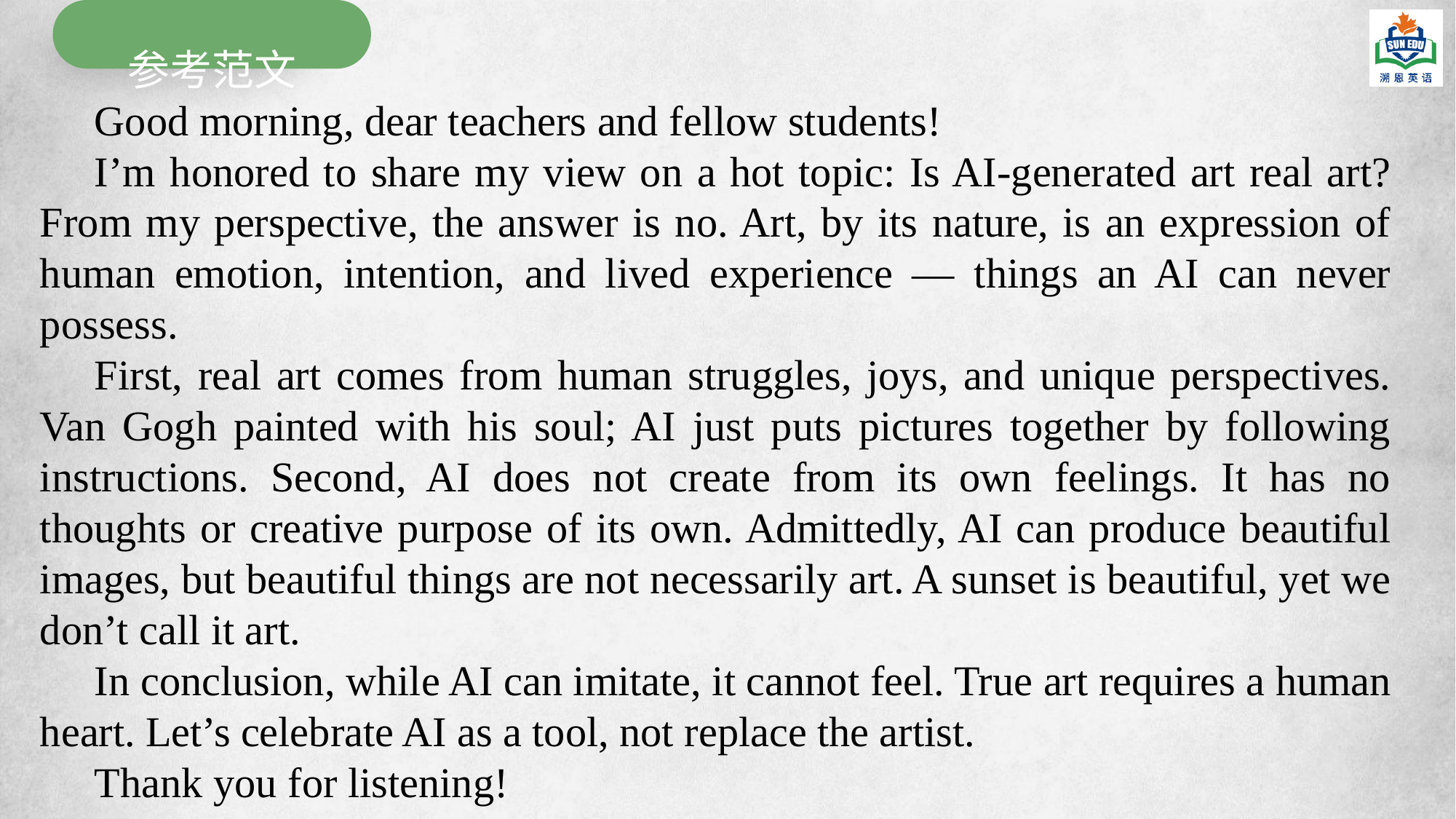

参考范文

Good morning, dear teachers and fellow students!
I’m honored to share my view on a hot topic: Is AI-generated art real art? From my perspective, the answer is no. Art, by its nature, is an expression of human emotion, intention, and lived experience — things an AI can never possess.
First, real art comes from human struggles, joys, and unique perspectives. Van Gogh painted with his soul; AI just puts pictures together by following instructions. Second, AI does not create from its own feelings. It has no thoughts or creative purpose of its own. Admittedly, AI can produce beautiful images, but beautiful things are not necessarily art. A sunset is beautiful, yet we don’t call it art.
In conclusion, while AI can imitate, it cannot feel. True art requires a human heart. Let’s celebrate AI as a tool, not replace the artist.
Thank you for listening!